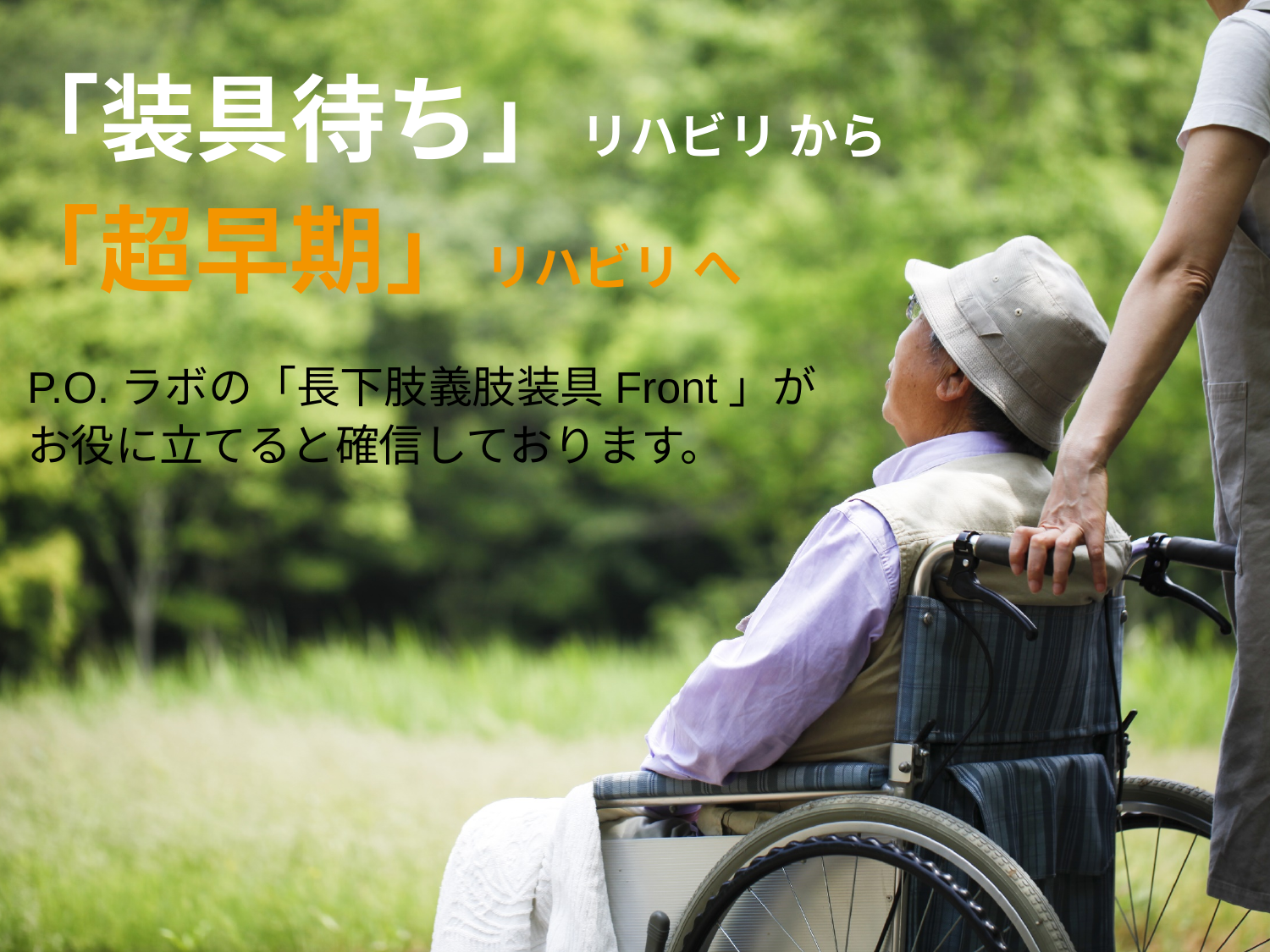

「装具待ち」 リハビリ から
「超早期」 リハビリ へ
P.O.ラボの「長下肢義肢装具Front」が
お役に立てると確信しております。